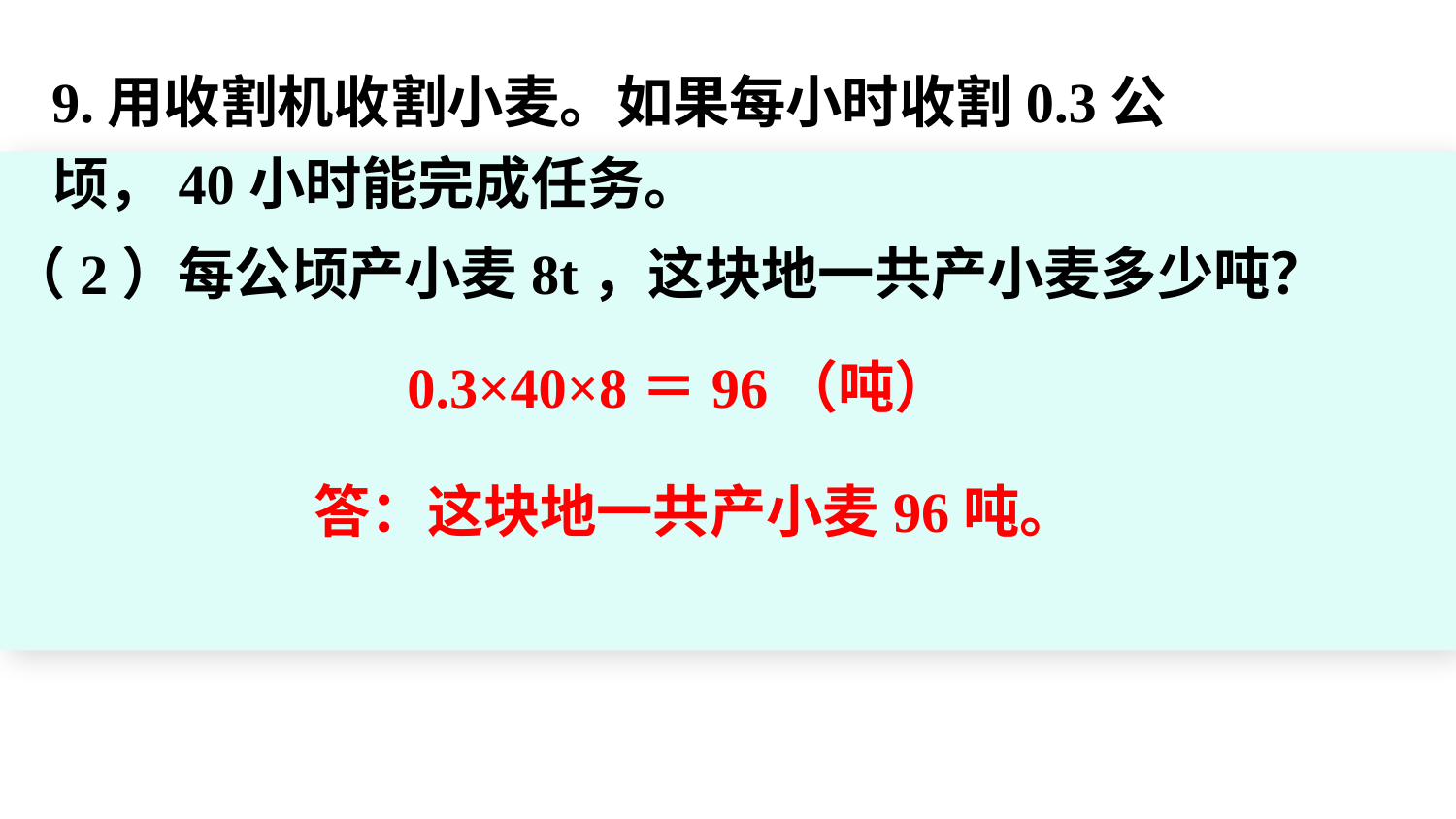

9.用收割机收割小麦。如果每小时收割0.3公顷，40小时能完成任务。
（2）每公顷产小麦8t，这块地一共产小麦多少吨？
0.3×40×8＝96（吨）
答：这块地一共产小麦96吨。